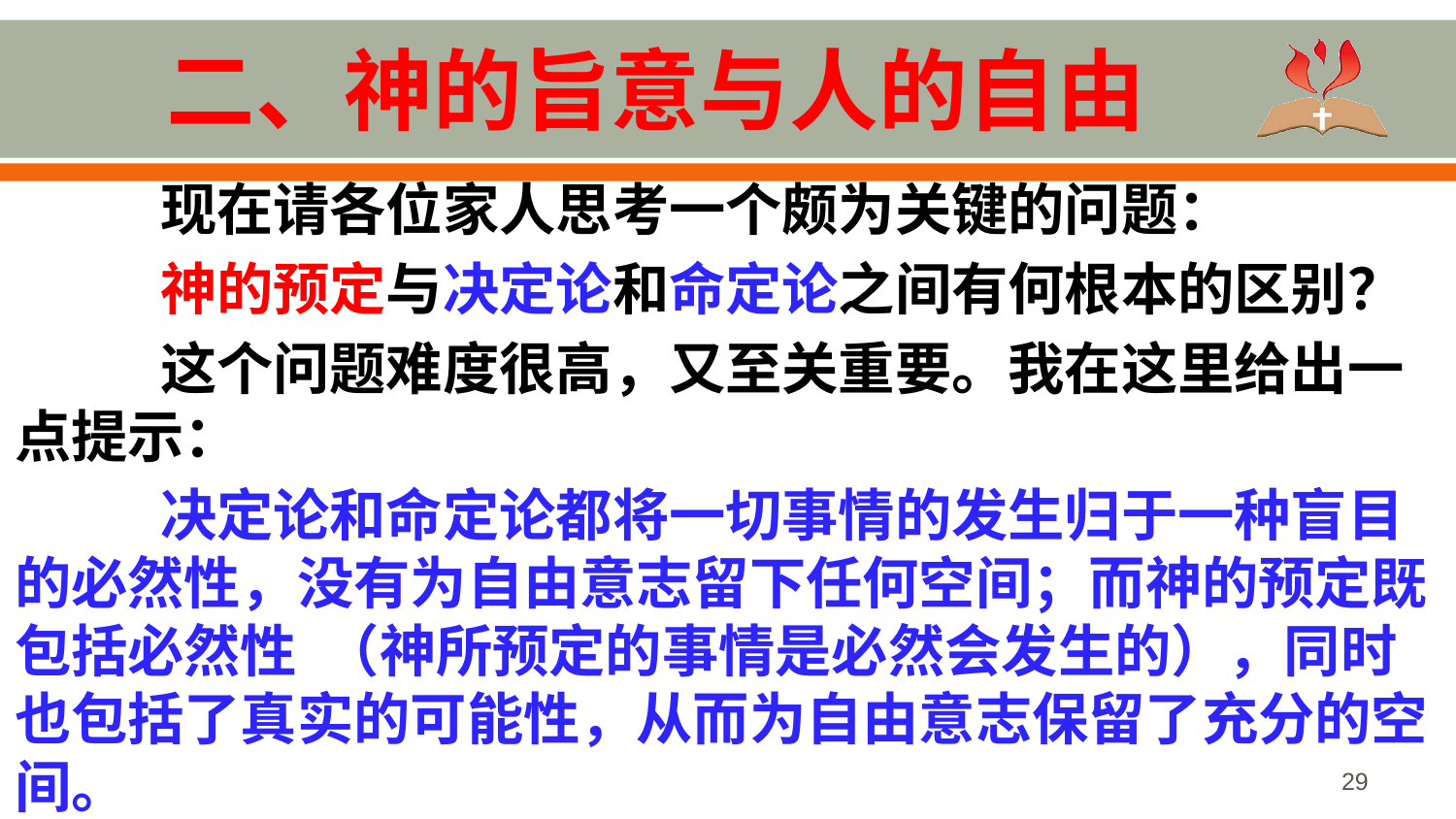

# 二、神的旨意与人的自由
	现在请各位家人思考一个颇为关键的问题：
	神的预定与决定论和命定论之间有何根本的区别？
	这个问题难度很高，又至关重要。我在这里给出一点提示：
	决定论和命定论都将一切事情的发生归于一种盲目的必然性，没有为自由意志留下任何空间；而神的预定既包括必然性  （神所预定的事情是必然会发生的），同时也包括了真实的可能性，从而为自由意志保留了充分的空间。

29